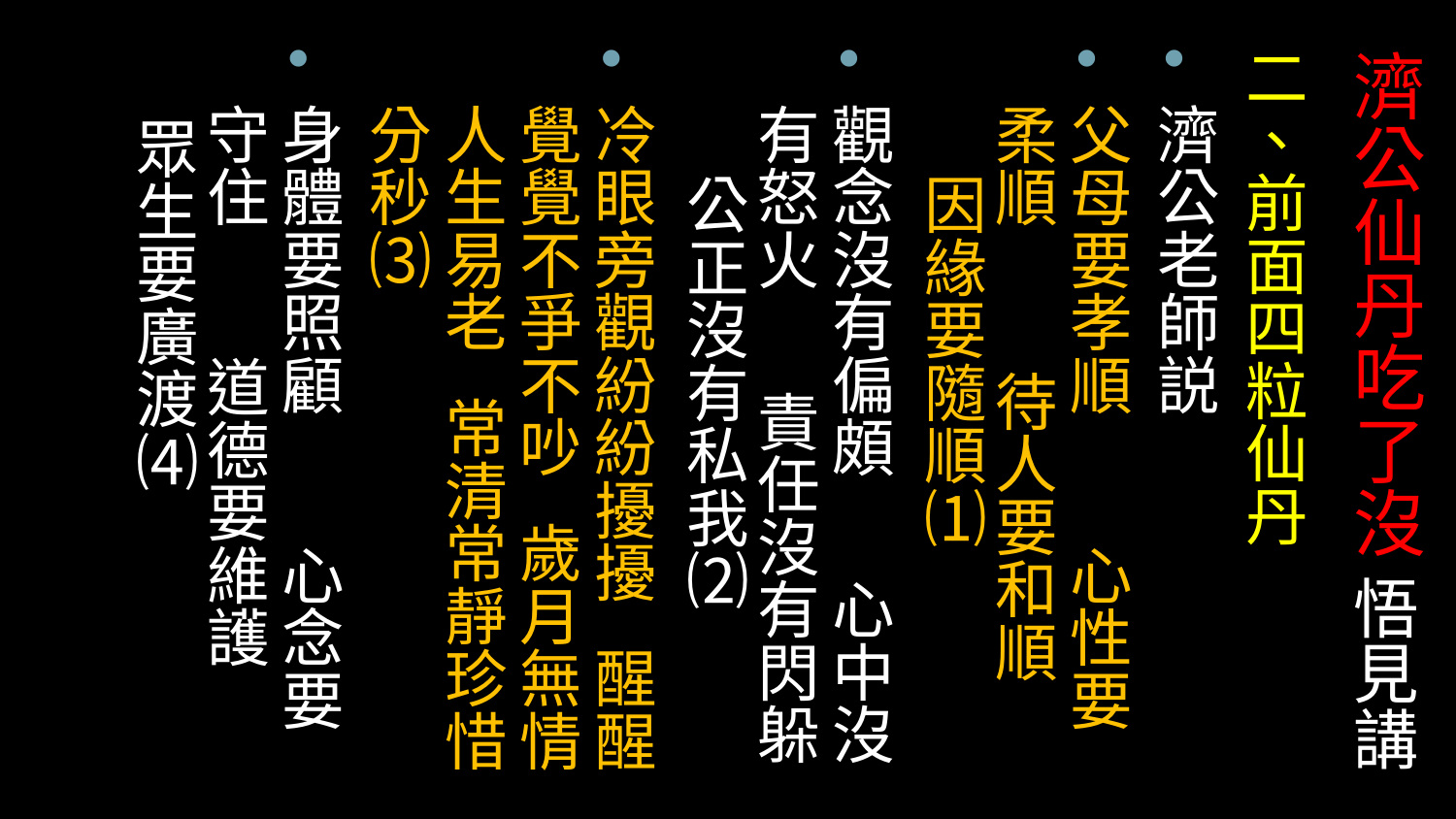

二、前面四粒仙丹
濟公老師説
父母要孝順         心性要柔順          待人要和順            因緣要隨順⑴
觀念沒有偏頗       心中沒有怒火       責任沒有閃躲       公正沒有私我⑵
冷眼旁觀紛紛擾擾   醒醒覺覺不爭不吵   歲月無情人生易老   常清常靜珍惜分秒⑶
身體要照顧         心念要守住         道德要維護         眾生要廣渡⑷

# 濟公仙丹吃了沒 悟見講